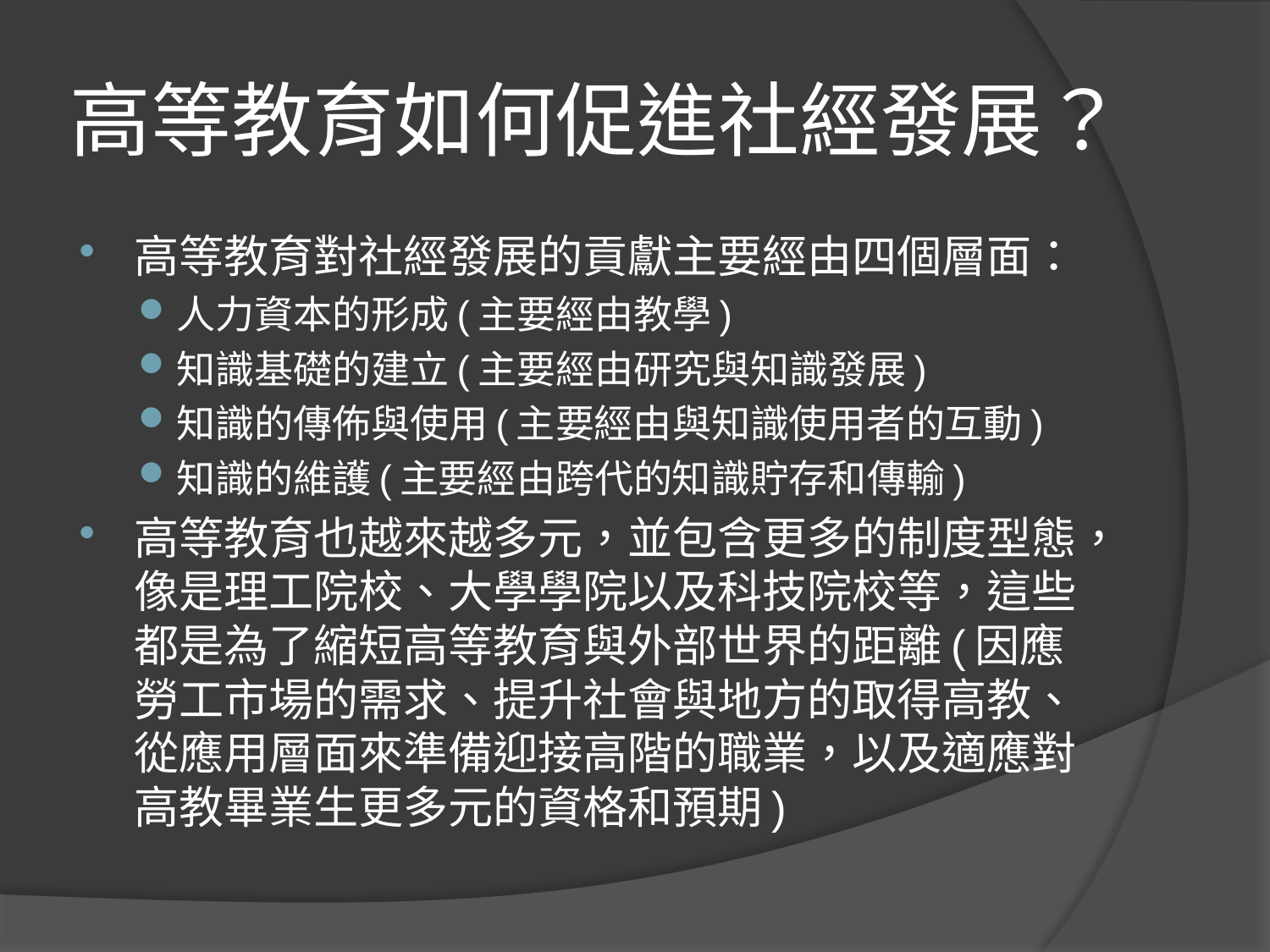

# 高等教育如何促進社經發展？
高等教育對社經發展的貢獻主要經由四個層面：
人力資本的形成(主要經由教學)
知識基礎的建立(主要經由研究與知識發展)
知識的傳佈與使用(主要經由與知識使用者的互動)
知識的維護(主要經由跨代的知識貯存和傳輸)
高等教育也越來越多元，並包含更多的制度型態，像是理工院校、大學學院以及科技院校等，這些都是為了縮短高等教育與外部世界的距離(因應勞工市場的需求、提升社會與地方的取得高教、從應用層面來準備迎接高階的職業，以及適應對高教畢業生更多元的資格和預期)